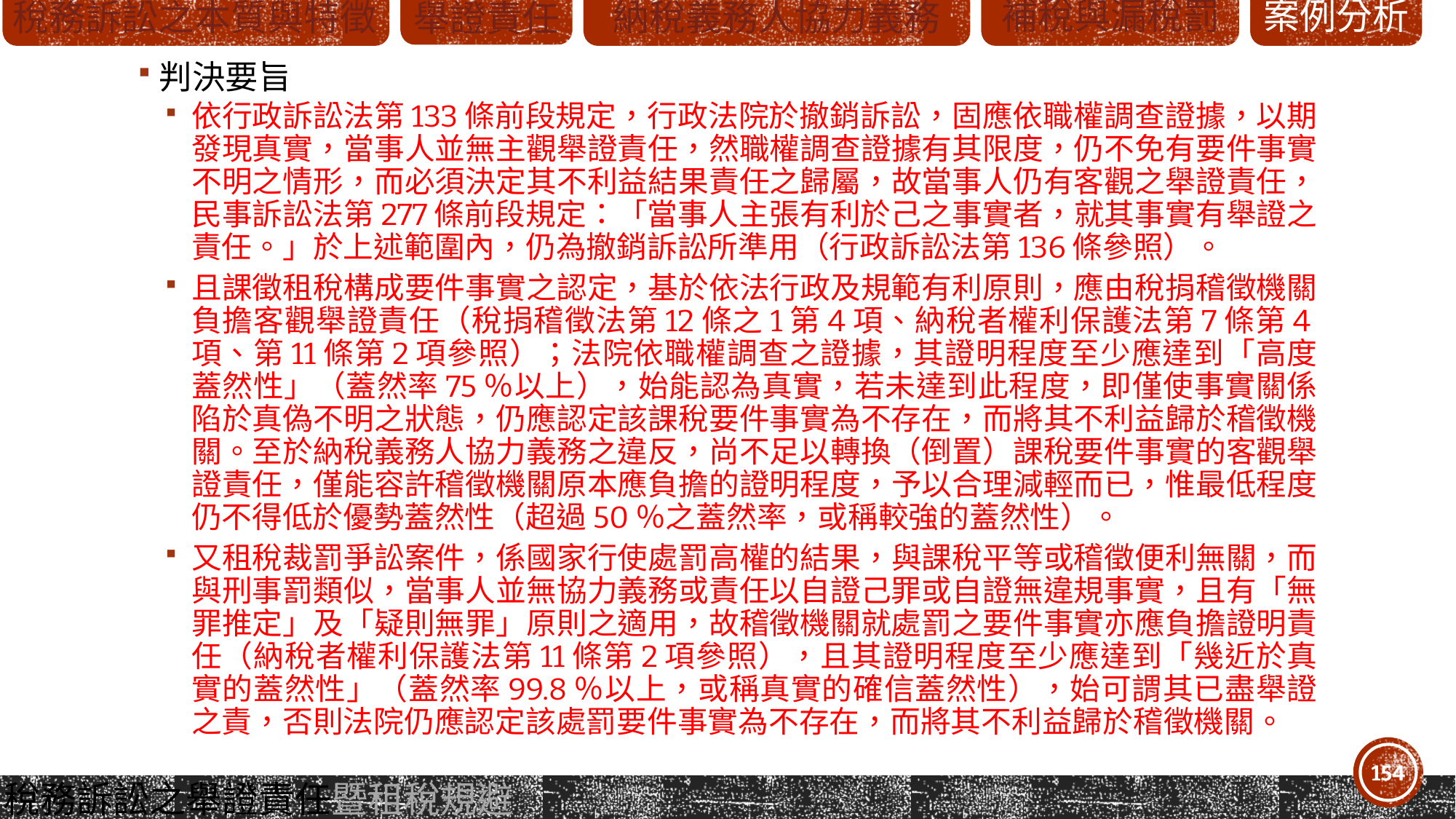

判決要旨
依行政訴訟法第133條前段規定，行政法院於撤銷訴訟，固應依職權調查證據，以期發現真實，當事人並無主觀舉證責任，然職權調查證據有其限度，仍不免有要件事實不明之情形，而必須決定其不利益結果責任之歸屬，故當事人仍有客觀之舉證責任，民事訴訟法第277條前段規定：「當事人主張有利於己之事實者，就其事實有舉證之責任。」於上述範圍內，仍為撤銷訴訟所準用（行政訴訟法第136條參照）。
且課徵租稅構成要件事實之認定，基於依法行政及規範有利原則，應由稅捐稽徵機關負擔客觀舉證責任（稅捐稽徵法第12條之1第4項、納稅者權利保護法第7條第4項、第11條第2項參照）；法院依職權調查之證據，其證明程度至少應達到「高度蓋然性」（蓋然率75％以上），始能認為真實，若未達到此程度，即僅使事實關係陷於真偽不明之狀態，仍應認定該課稅要件事實為不存在，而將其不利益歸於稽徵機關。至於納稅義務人協力義務之違反，尚不足以轉換（倒置）課稅要件事實的客觀舉證責任，僅能容許稽徵機關原本應負擔的證明程度，予以合理減輕而已，惟最低程度仍不得低於優勢蓋然性（超過50％之蓋然率，或稱較強的蓋然性）。
又租稅裁罰爭訟案件，係國家行使處罰高權的結果，與課稅平等或稽徵便利無關，而與刑事罰類似，當事人並無協力義務或責任以自證己罪或自證無違規事實，且有「無罪推定」及「疑則無罪」原則之適用，故稽徵機關就處罰之要件事實亦應負擔證明責任（納稅者權利保護法第11條第2項參照），且其證明程度至少應達到「幾近於真實的蓋然性」（蓋然率99.8％以上，或稱真實的確信蓋然性），始可謂其已盡舉證之責，否則法院仍應認定該處罰要件事實為不存在，而將其不利益歸於稽徵機關。

#
154